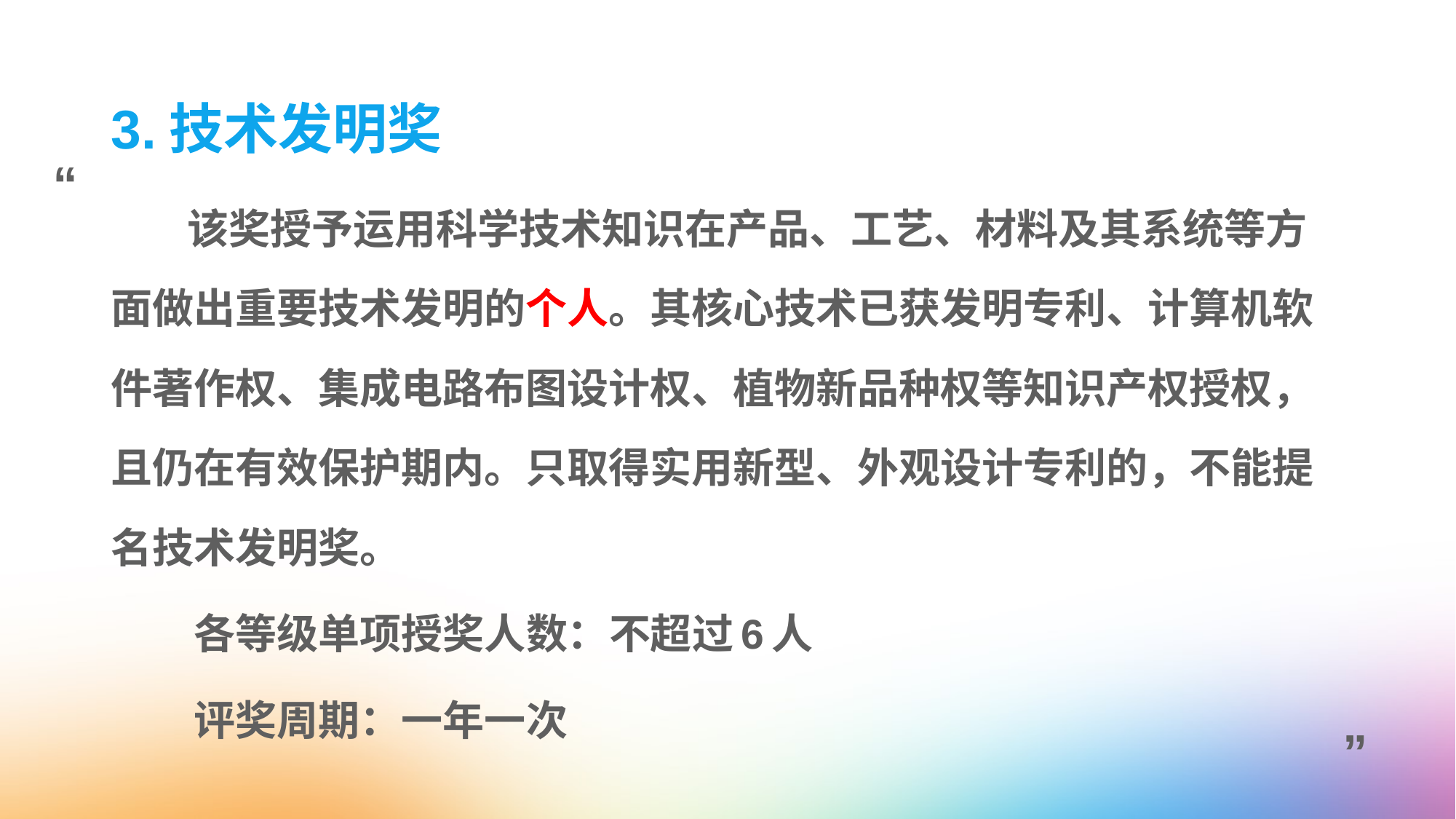

# 3.技术发明奖
“
          该奖授予运用科学技术知识在产品、工艺、材料及其系统等方面做出重要技术发明的个人。其核心技术已获发明专利、计算机软件著作权、集成电路布图设计权、植物新品种权等知识产权授权，且仍在有效保护期内。只取得实用新型、外观设计专利的，不能提名技术发明奖。
        各等级单项授奖人数：不超过6人
        评奖周期：一年一次

”